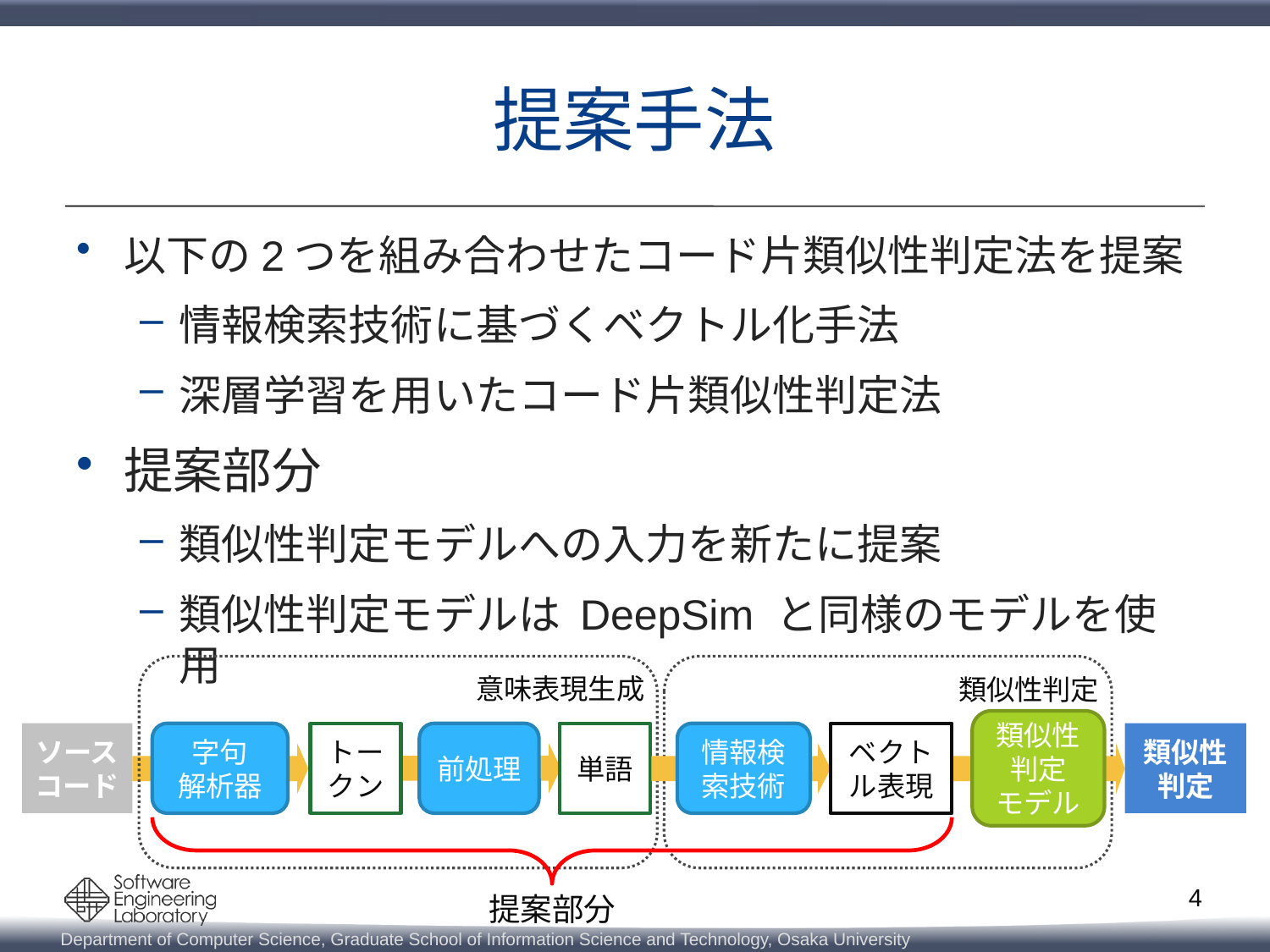

# 提案手法
以下の2つを組み合わせたコード片類似性判定法を提案
情報検索技術に基づくベクトル化手法
深層学習を用いたコード片類似性判定法
提案部分
類似性判定モデルへの入力を新たに提案
類似性判定モデルは DeepSim と同様のモデルを使用

意味表現生成
字句
解析器
前処理
単語

類似性判定
類似性
判定
モデル
ソースコード
情報検索技術
ベクトル表現
類似性判定

トークン
4
提案部分